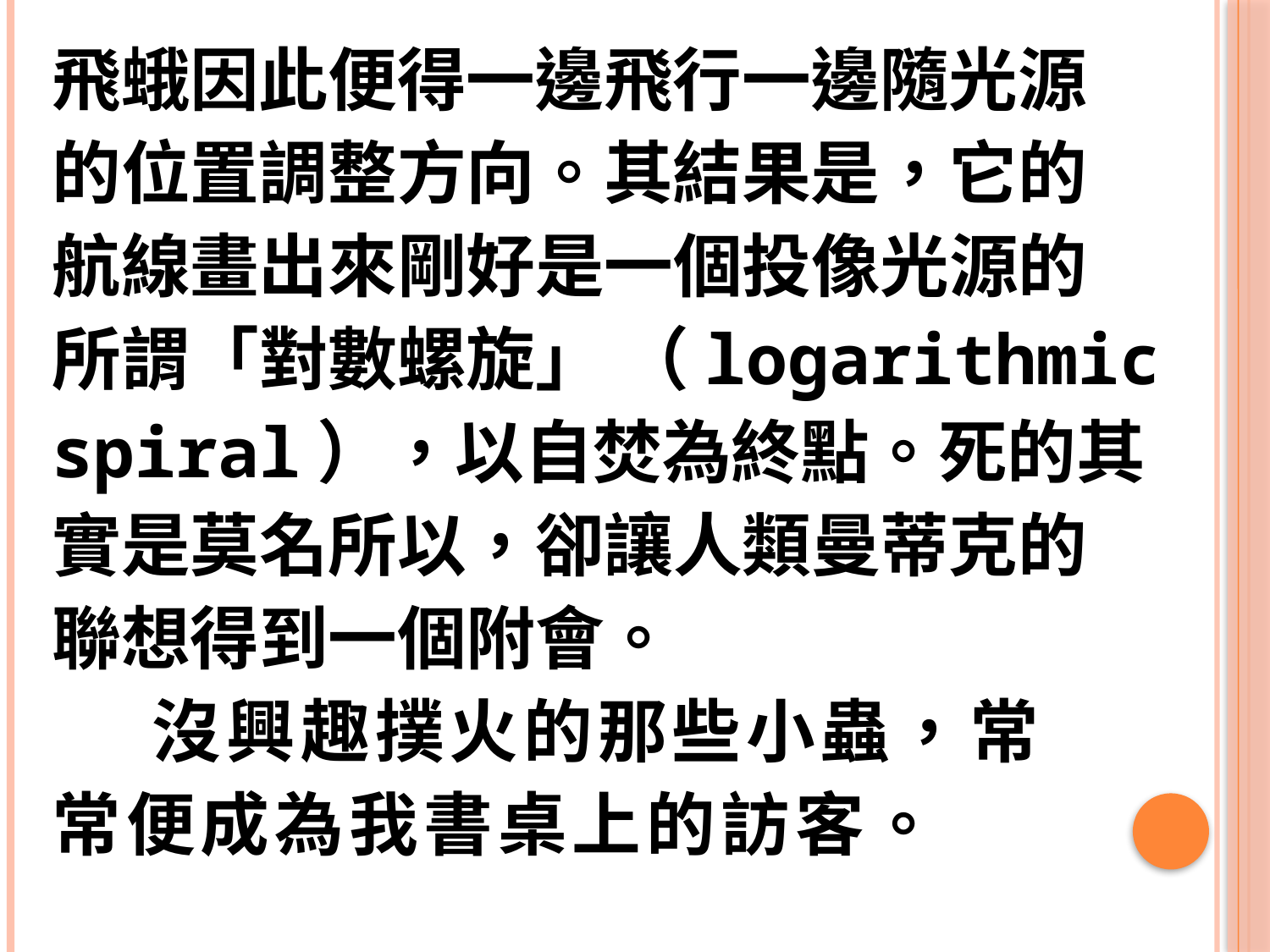

飛蛾因此便得一邊飛行一邊隨光源
的位置調整方向。其結果是，它的
航線畫出來剛好是一個投像光源的
所謂「對數螺旋」 （logarithmic
spiral），以自焚為終點。死的其
實是莫名所以，卻讓人類曼蒂克的
聯想得到一個附會。
    沒興趣撲火的那些小蟲，常
常便成為我書桌上的訪客。